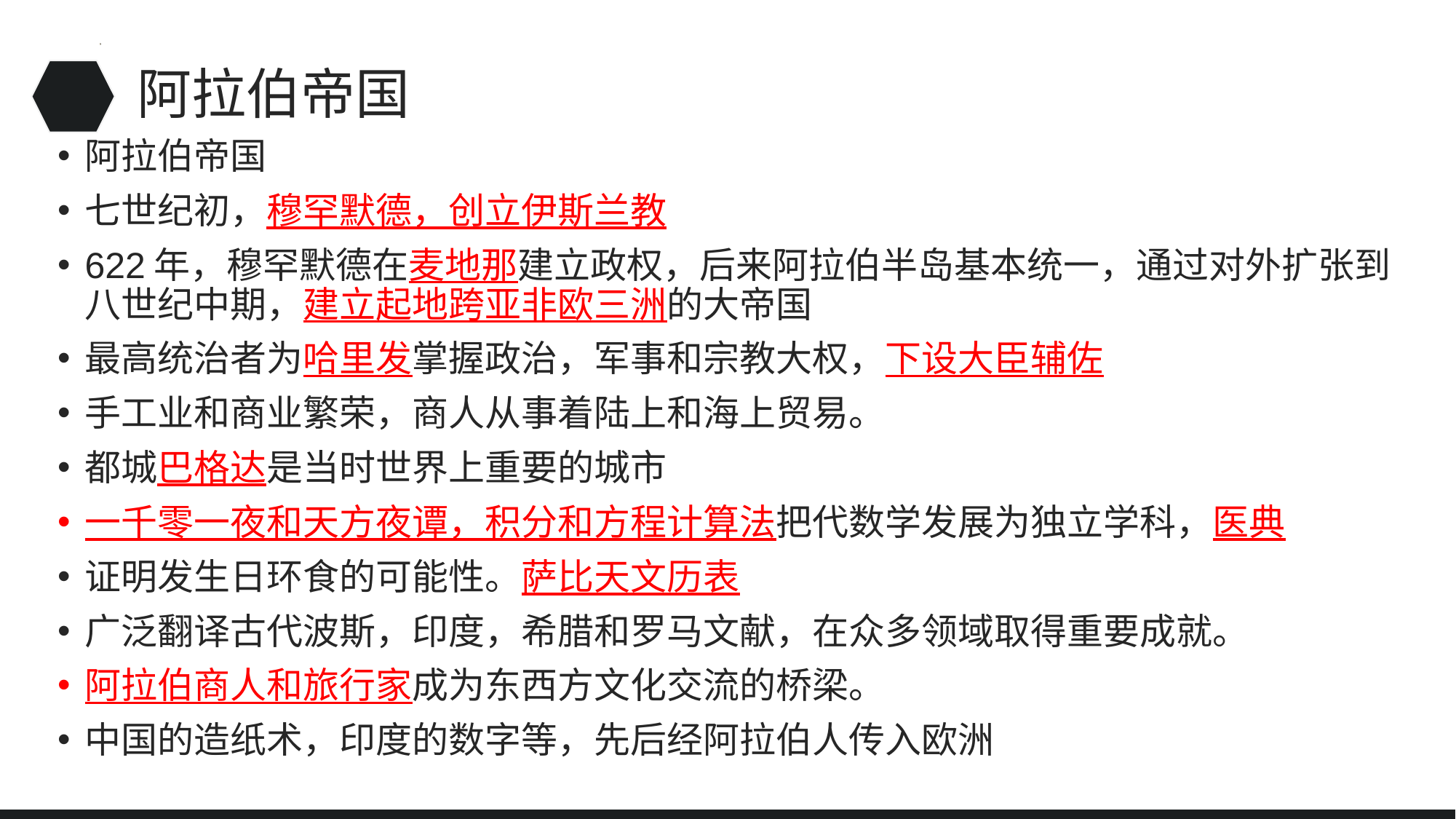

# 阿拉伯帝国
阿拉伯帝国
七世纪初，穆罕默德，创立伊斯兰教
622年，穆罕默德在麦地那建立政权，后来阿拉伯半岛基本统一，通过对外扩张到八世纪中期，建立起地跨亚非欧三洲的大帝国
最高统治者为哈里发掌握政治，军事和宗教大权，下设大臣辅佐
手工业和商业繁荣，商人从事着陆上和海上贸易。
都城巴格达是当时世界上重要的城市
一千零一夜和天方夜谭，积分和方程计算法把代数学发展为独立学科，医典
证明发生日环食的可能性。萨比天文历表
广泛翻译古代波斯，印度，希腊和罗马文献，在众多领域取得重要成就。
阿拉伯商人和旅行家成为东西方文化交流的桥梁。
中国的造纸术，印度的数字等，先后经阿拉伯人传入欧洲